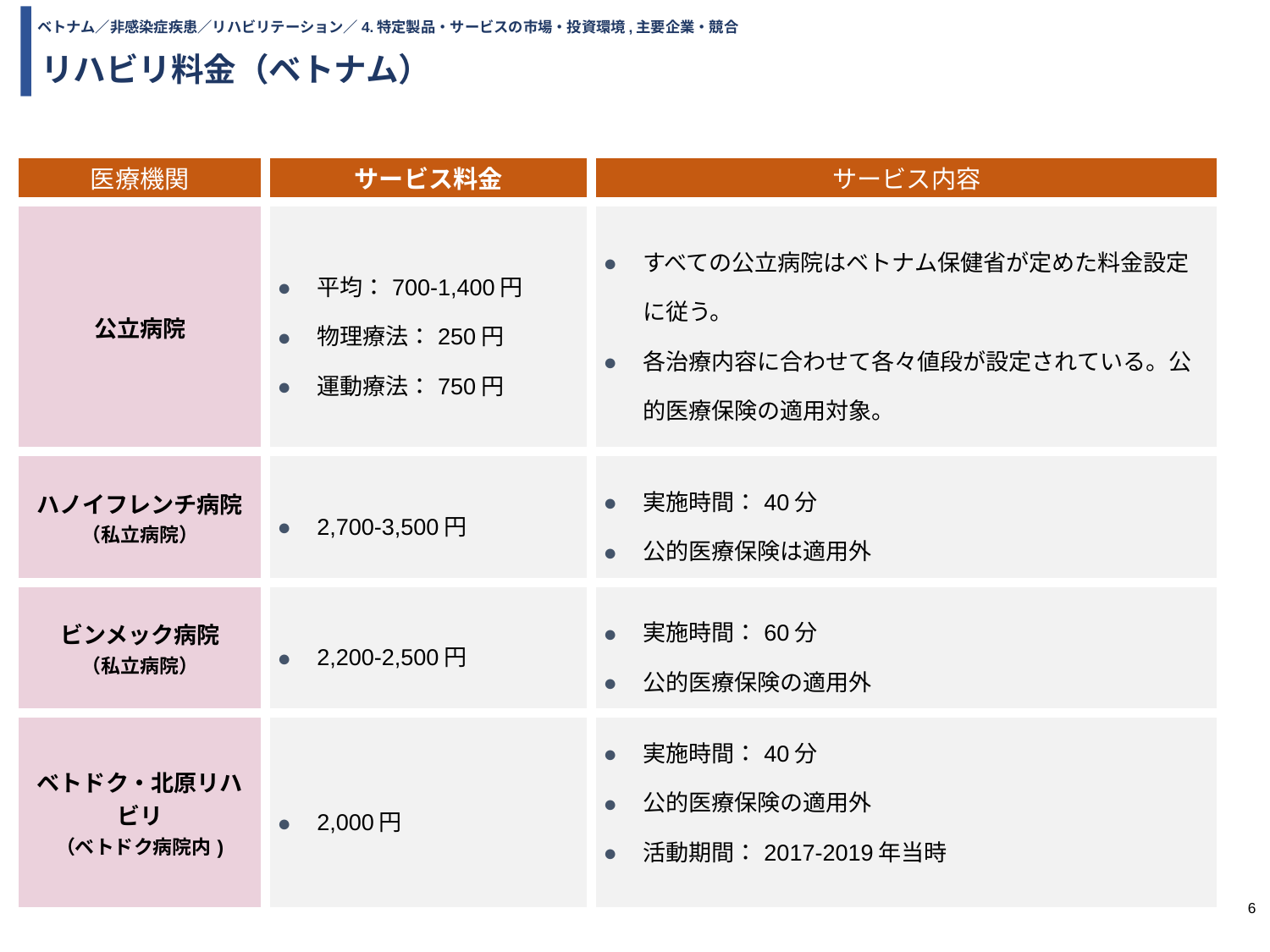

ベトナム／非感染症疾患／リハビリテーション／4.特定製品・サービスの市場・投資環境,主要企業・競合
# リハビリ料金（ベトナム）
| 医療機関 | サービス料金 | サービス内容 |
| --- | --- | --- |
| 公立病院 | 平均：700-1,400円 物理療法：250円 運動療法：750円 | すべての公立病院はベトナム保健省が定めた料金設定に従う。 各治療内容に合わせて各々値段が設定されている。公的医療保険の適用対象。 |
| ハノイフレンチ病院 （私立病院） | 2,700-3,500円 | 実施時間：40分 公的医療保険は適用外 |
| ビンメック病院 （私立病院） | 2,200-2,500円 | 実施時間：60分 公的医療保険の適用外 |
| ベトドク・北原リハビリ （ベトドク病院内) | 2,000円 | 実施時間：40分 公的医療保険の適用外 活動期間：2017-2019年当時 |
6